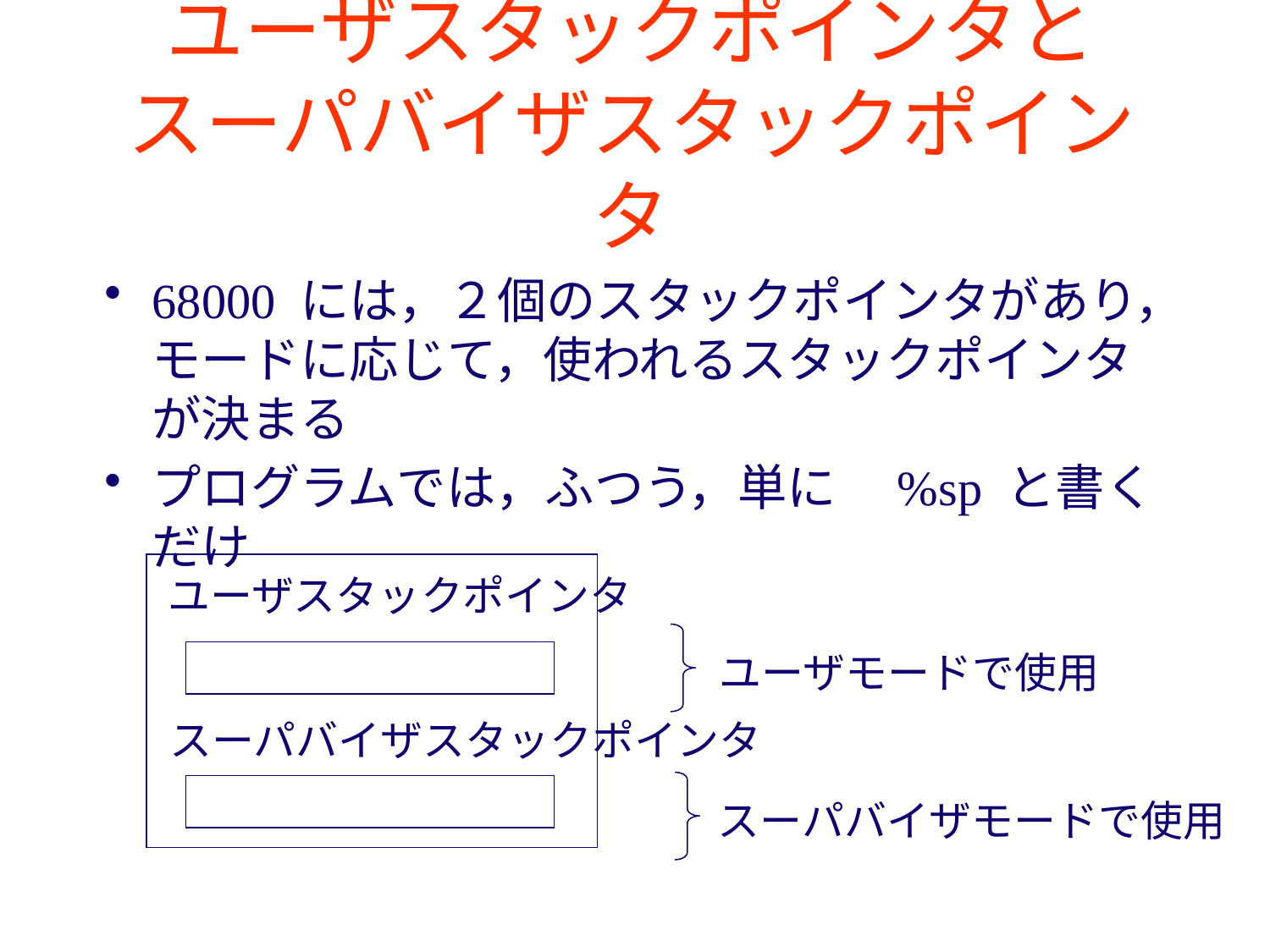

# ユーザスタックポインタと スーパバイザスタックポインタ
68000 には，２個のスタックポインタがあり，モードに応じて，使われるスタックポインタが決まる
プログラムでは，ふつう，単に　%sp と書くだけ

ユーザスタックポインタ

ユーザモードで使用

スーパバイザスタックポインタ

スーパバイザモードで使用